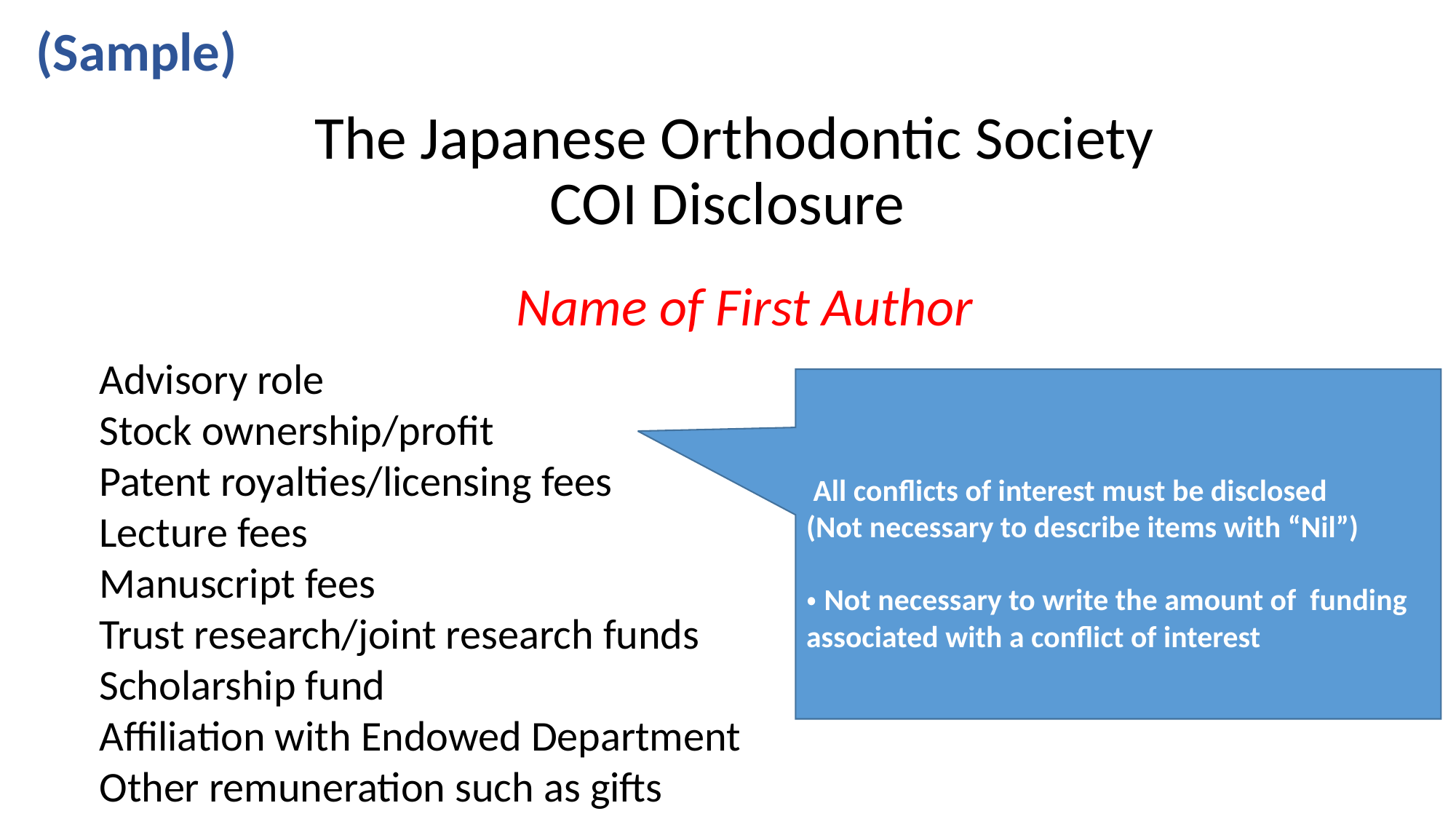

(Sample)
# The Japanese Orthodontic Society COI Disclosure
Name of First Author
Advisory role
Stock ownership/profit
Patent royalties/licensing fees
Lecture fees
Manuscript fees
Trust research/joint research funds
Scholarship fund
Affiliation with Endowed Department
Other remuneration such as gifts

 All conflicts of interest must be disclosed
(Not necessary to describe items with “Nil”)

・Not necessary to write the amount of  funding associated with a conflict of interest